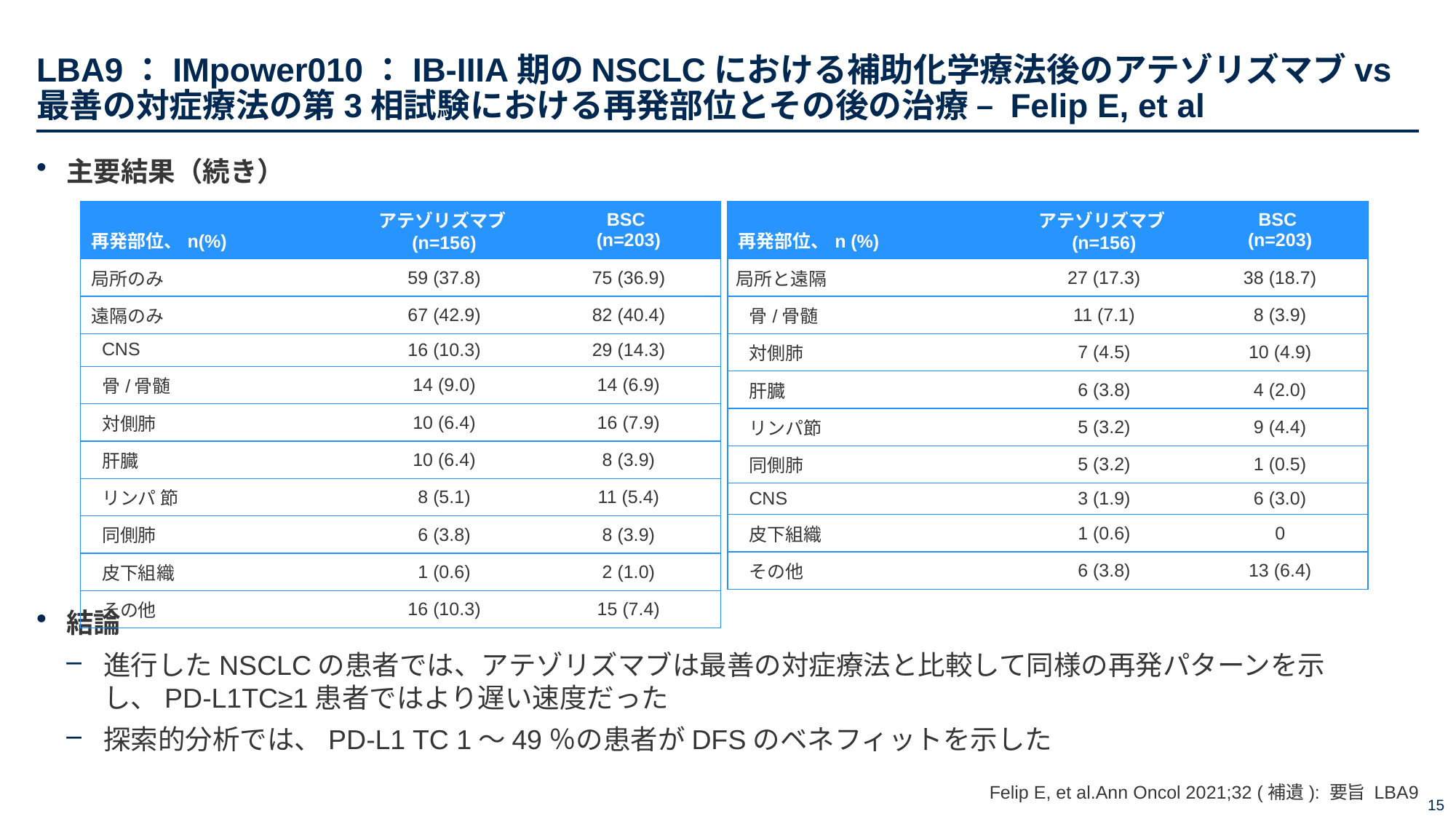

# LBA9：IMpower010：IB-IIIA期のNSCLCにおける補助化学療法後のアテゾリズマブvs最善の対症療法の第3相試験における再発部位とその後の治療 – Felip E, et al
主要結果（続き）
結論
進行したNSCLCの患者では、アテゾリズマブは最善の対症療法と比較して同様の再発パターンを示し、PD-L1TC≥1患者ではより遅い速度だった
探索的分析では、PD-L1 TC 1〜49％の患者がDFSのベネフィットを示した
| 再発部位、n(%) | アテゾリズマブ (n=156) | BSC (n=203) |
| --- | --- | --- |
| 局所のみ | 59 (37.8) | 75 (36.9) |
| 遠隔のみ | 67 (42.9) | 82 (40.4) |
| CNS | 16 (10.3) | 29 (14.3) |
| 骨/骨髄 | 14 (9.0) | 14 (6.9) |
| 対側肺 | 10 (6.4) | 16 (7.9) |
| 肝臓 | 10 (6.4) | 8 (3.9) |
| リンパ 節 | 8 (5.1) | 11 (5.4) |
| 同側肺 | 6 (3.8) | 8 (3.9) |
| 皮下組織 | 1 (0.6) | 2 (1.0) |
| その他 | 16 (10.3) | 15 (7.4) |
| 再発部位、n (%) | アテゾリズマブ (n=156) | BSC (n=203) |
| --- | --- | --- |
| 局所と遠隔 | 27 (17.3) | 38 (18.7) |
| 骨/骨髄 | 11 (7.1) | 8 (3.9) |
| 対側肺 | 7 (4.5) | 10 (4.9) |
| 肝臓 | 6 (3.8) | 4 (2.0) |
| リンパ節 | 5 (3.2) | 9 (4.4) |
| 同側肺 | 5 (3.2) | 1 (0.5) |
| CNS | 3 (1.9) | 6 (3.0) |
| 皮下組織 | 1 (0.6) | 0 |
| その他 | 6 (3.8) | 13 (6.4) |
Felip E, et al.Ann Oncol 2021;32 (補遺): 要旨 LBA9